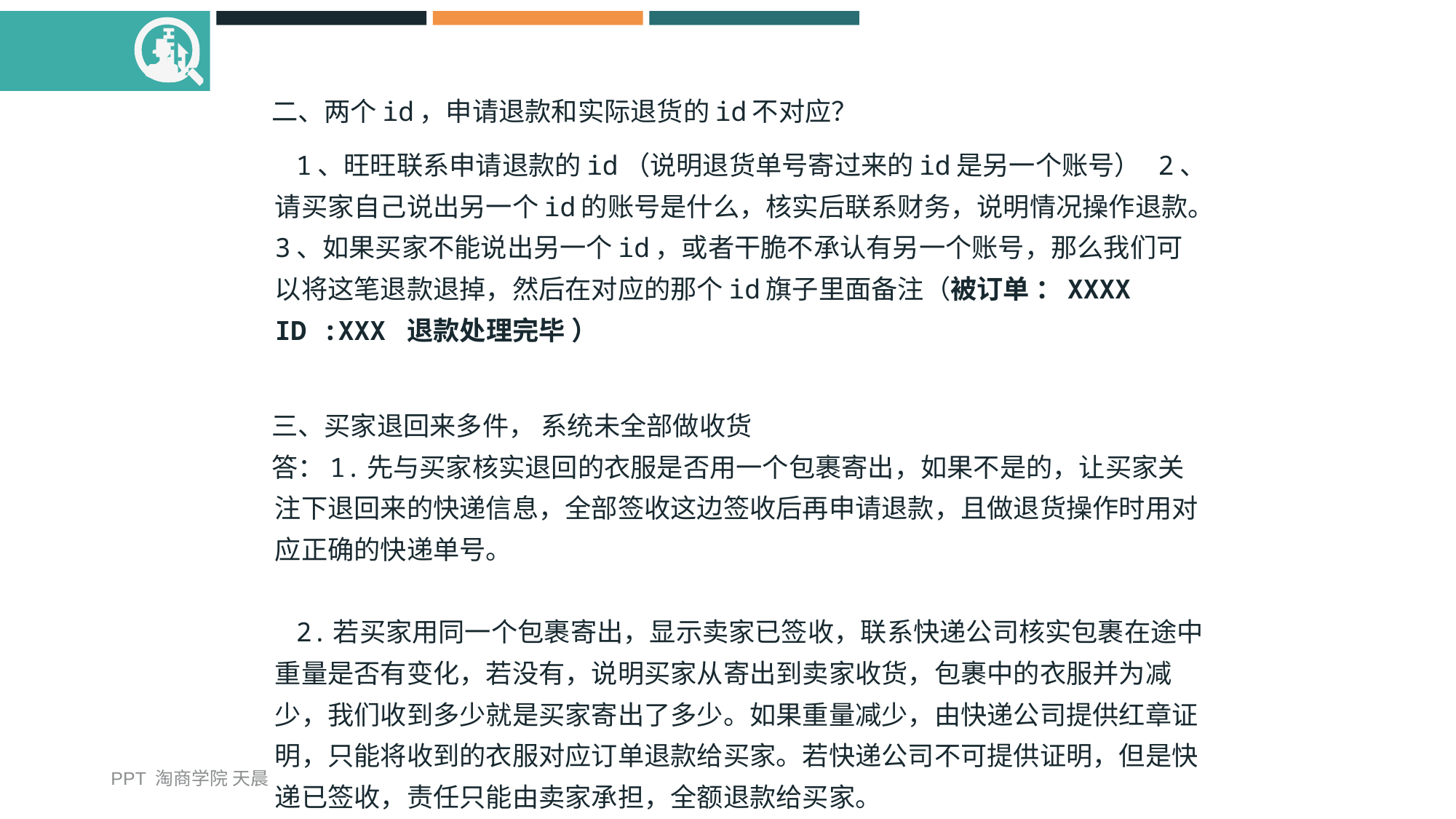

二、两个id，申请退款和实际退货的id不对应？
   1、旺旺联系申请退款的id（说明退货单号寄过来的id是另一个账号）  2、请买家自己说出另一个id的账号是什么，核实后联系财务，说明情况操作退款。3、如果买家不能说出另一个id，或者干脆不承认有另一个账号，那么我们可以将这笔退款退掉，然后在对应的那个id旗子里面备注（被订单 ：XXXX ID :XXX 退款处理完毕 ）

   三、买家退回来多件， 系统未全部做收货
   答：1.先与买家核实退回的衣服是否用一个包裹寄出，如果不是的，让买家关注下退回来的快递信息，全部签收这边签收后再申请退款，且做退货操作时用对应正确的快递单号。

   2.若买家用同一个包裹寄出，显示卖家已签收，联系快递公司核实包裹在途中重量是否有变化，若没有，说明买家从寄出到卖家收货，包裹中的衣服并为减少，我们收到多少就是买家寄出了多少。如果重量减少，由快递公司提供红章证明，只能将收到的衣服对应订单退款给买家。若快递公司不可提供证明，但是快递已签收，责任只能由卖家承担，全额退款给买家。

PPT 淘商学院 天晨